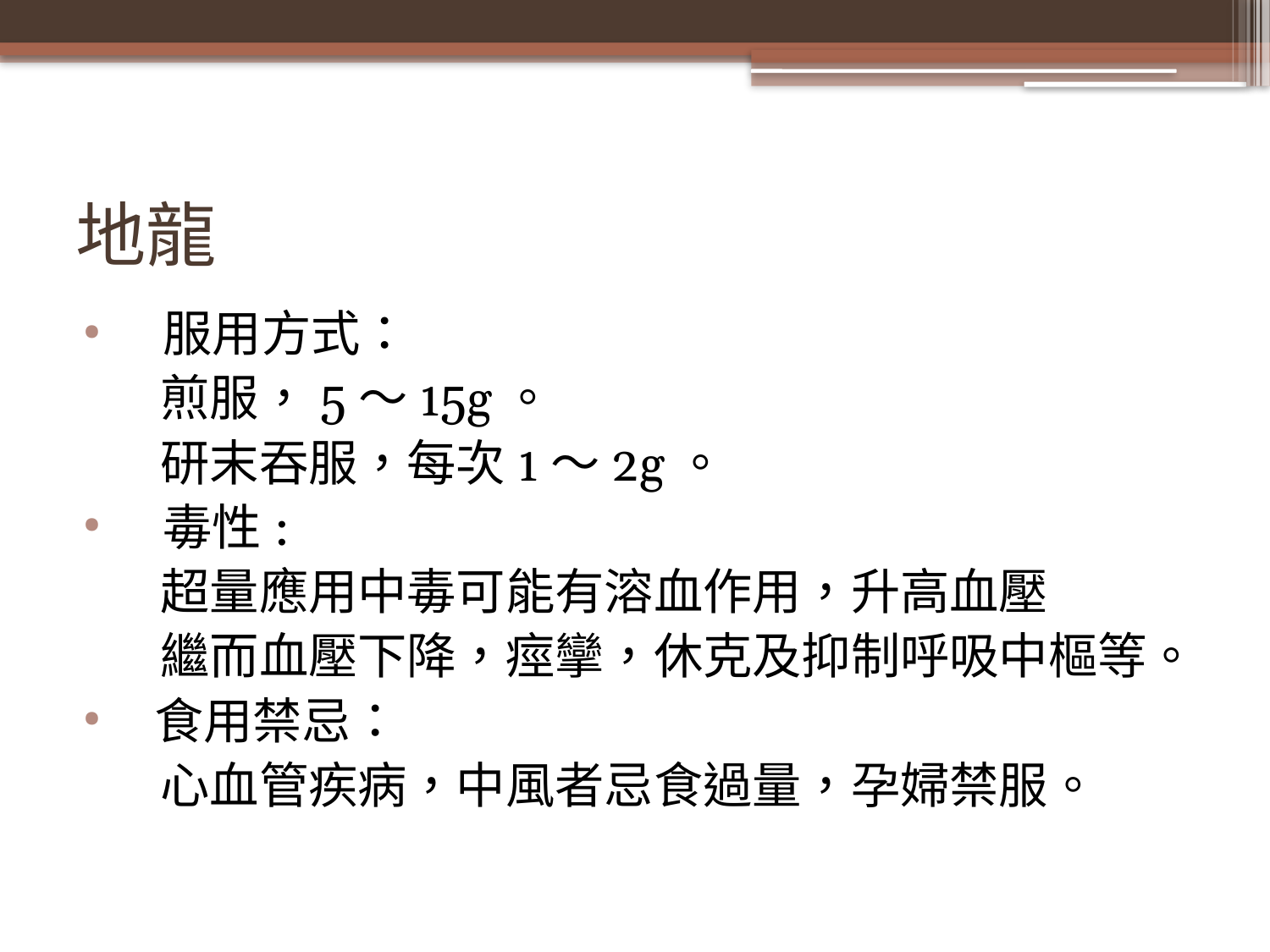

# 地龍
   服用方式：
      煎服，5～15g。
      研末吞服，每次1～2g。
   毒性:
      超量應用中毒可能有溶血作用，升高血壓
      繼而血壓下降，痙攣，休克及抑制呼吸中樞等。
食用禁忌：
      心血管疾病，中風者忌食過量，孕婦禁服。